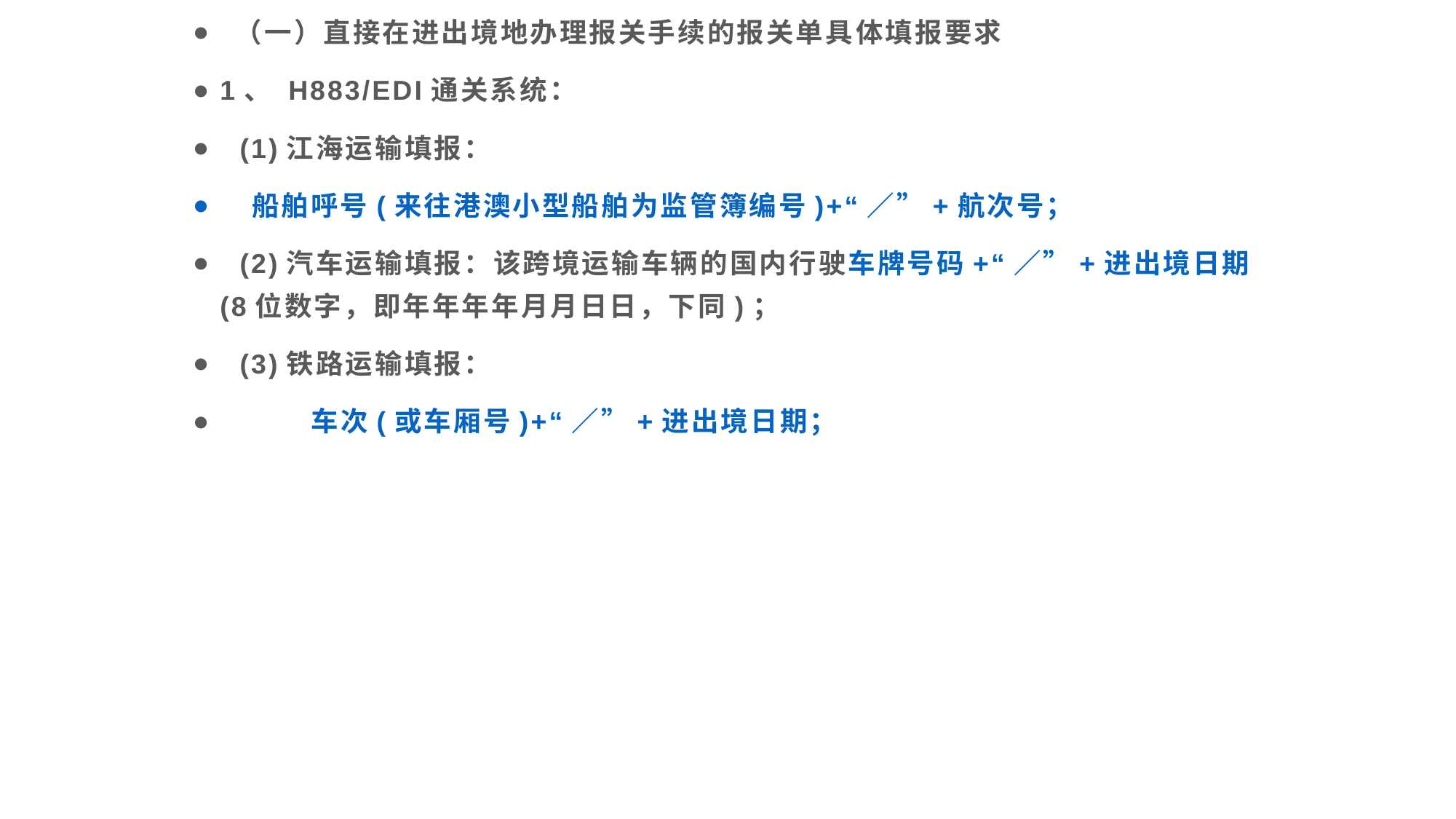

（一）直接在进出境地办理报关手续的报关单具体填报要求
1、 H883/EDI通关系统：
  (1)江海运输填报：
   船舶呼号(来往港澳小型船舶为监管簿编号)+“／”+航次号；
  (2)汽车运输填报：该跨境运输车辆的国内行驶车牌号码+“／”+进出境日期(8位数字，即年年年年月月日日，下同)；
  (3)铁路运输填报：
          车次(或车厢号)+“／”+进出境日期；